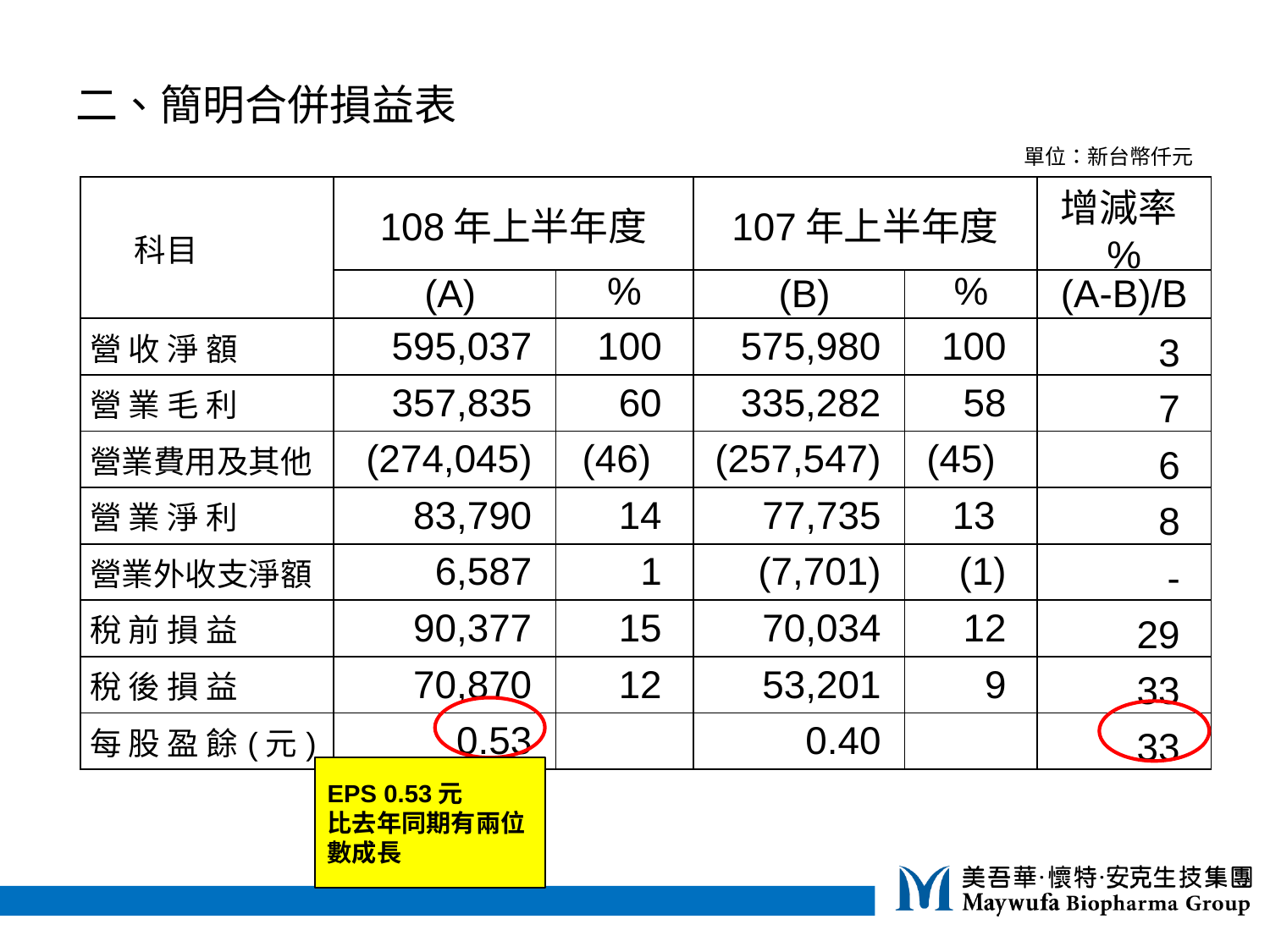

二、簡明合併損益表

單位：新台幣仟元
| 科目 | 108年上半年度 |  | 107年上半年度 |  | 增減率% |
| --- | --- | --- | --- | --- | --- |
|  | (A) | % | (B) | % | (A-B)/B |
| 營 收 淨 額 | 595,037 | 100 | 575,980 | 100 | 3 |
| 營 業 毛 利 | 357,835 | 60 | 335,282 | 58 | 7 |
| 營業費用及其他 | (274,045) | (46) | (257,547) | (45) | 6 |
| 營 業 淨 利 | 83,790 | 14 | 77,735 | 13 | 8 |
| 營業外收支淨額 | 6,587 | 1 | (7,701) | (1) | - |
| 稅 前 損 益 | 90,377 | 15 | 70,034 | 12 | 29 |
| 稅 後 損 益 | 70,870 | 12 | 53,201 | 9 | 33 |
| 每 股 盈 餘(元) | 0.53 |  | 0.40 |  | 33 |

EPS 0.53元
比去年同期有兩位數成長